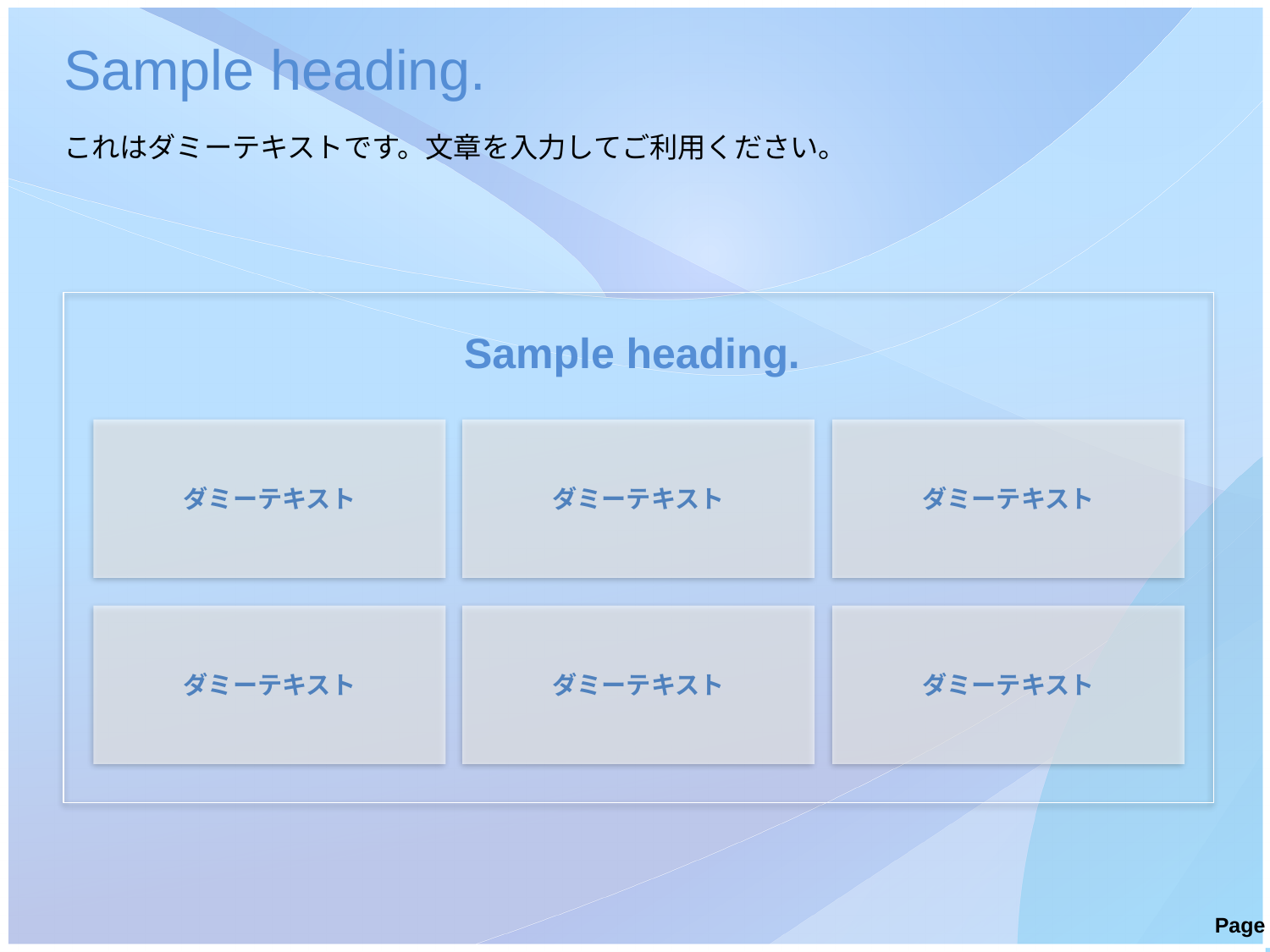

Sample heading.
これはダミーテキストです。文章を入力してご利用ください。

Sample heading.

ダミーテキスト
ダミーテキスト
ダミーテキスト

ダミーテキスト
ダミーテキスト
ダミーテキスト